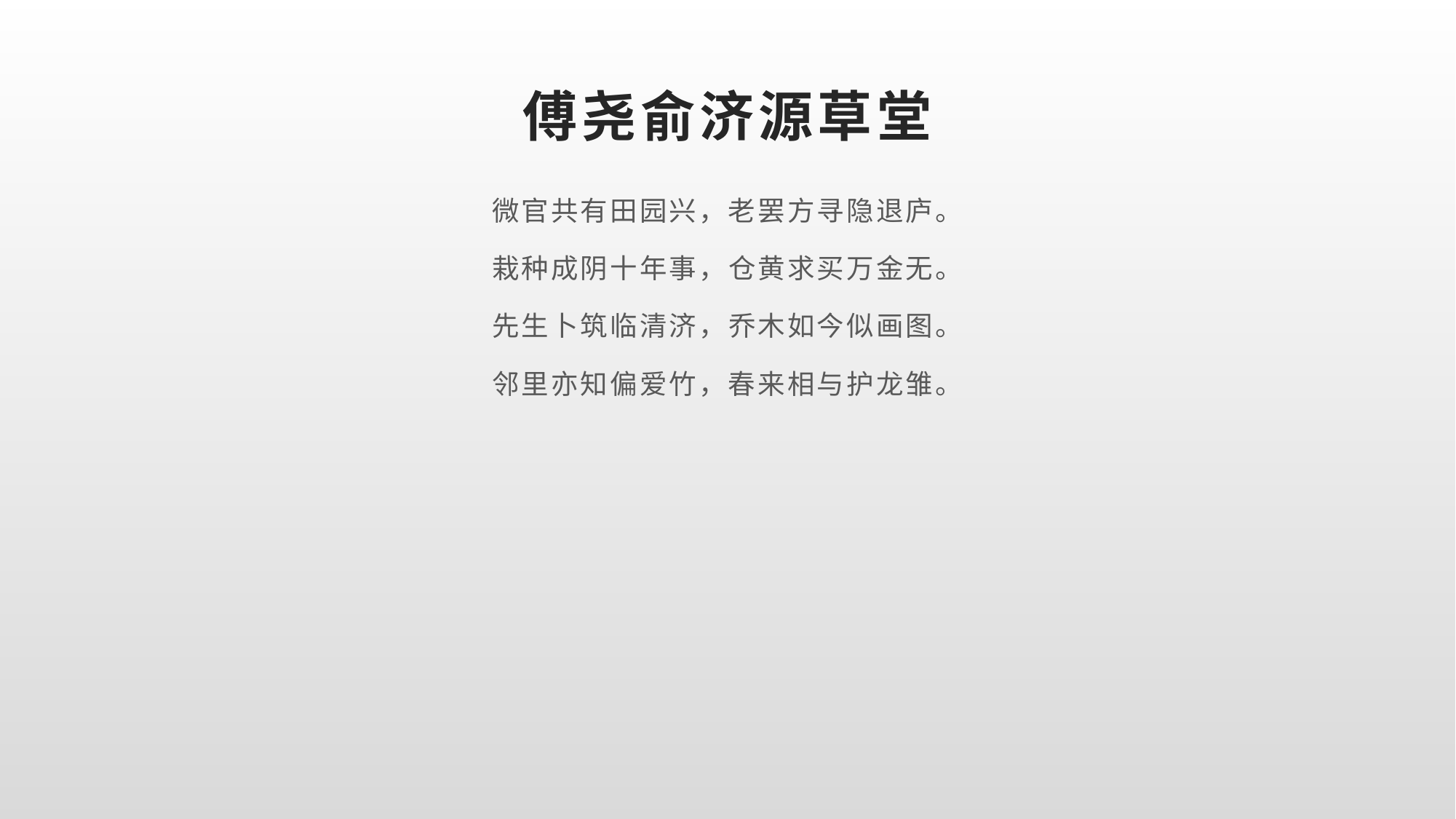

# 傅尧俞济源草堂
微官共有田园兴，老罢方寻隐退庐。
栽种成阴十年事，仓黄求买万金无。
先生卜筑临清济，乔木如今似画图。
邻里亦知偏爱竹，春来相与护龙雏。